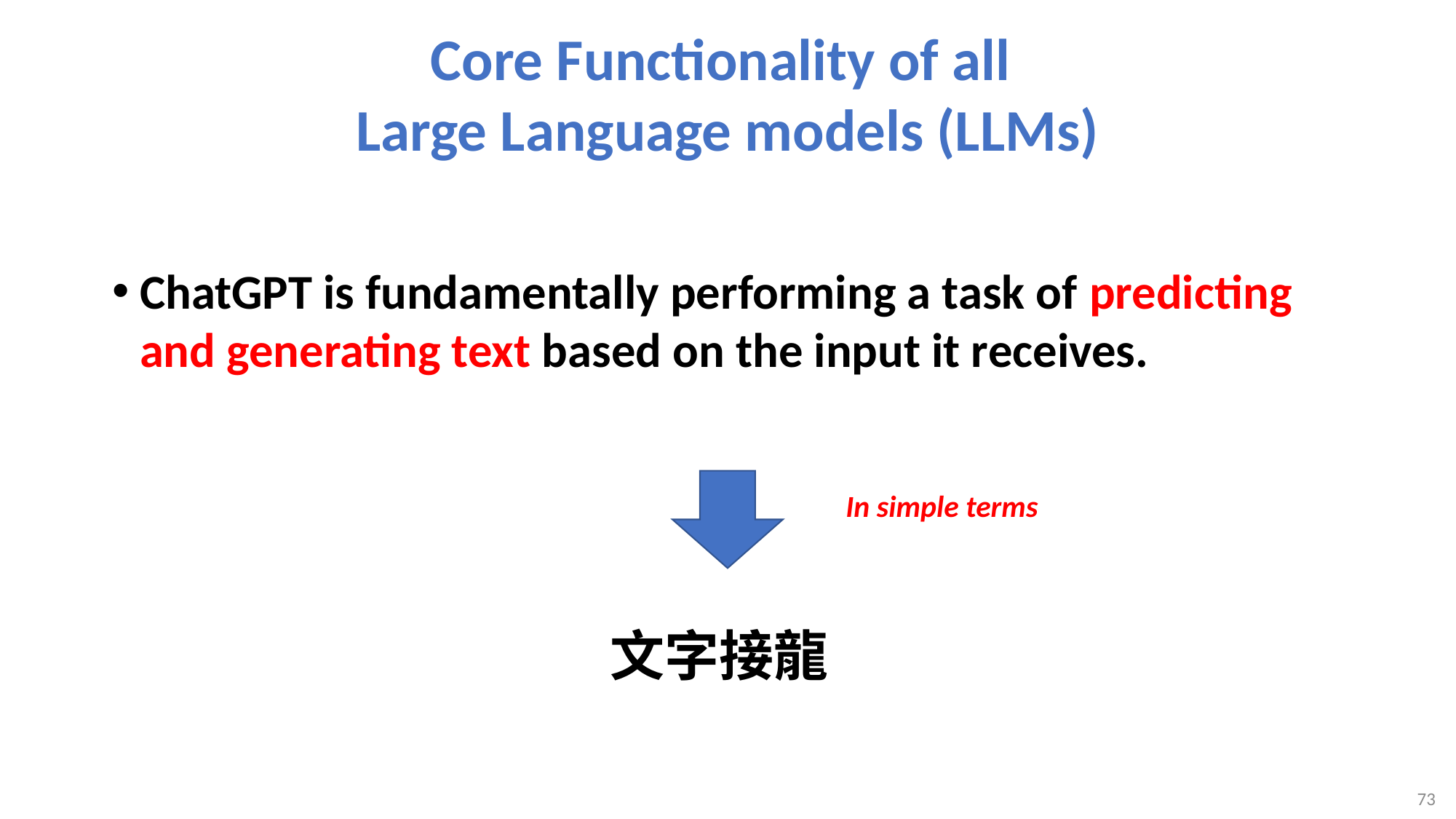

# Core Functionality of all Large Language models (LLMs)
ChatGPT is fundamentally performing a task of predicting and generating text based on the input it receives.

In simple terms
文字接龍
73